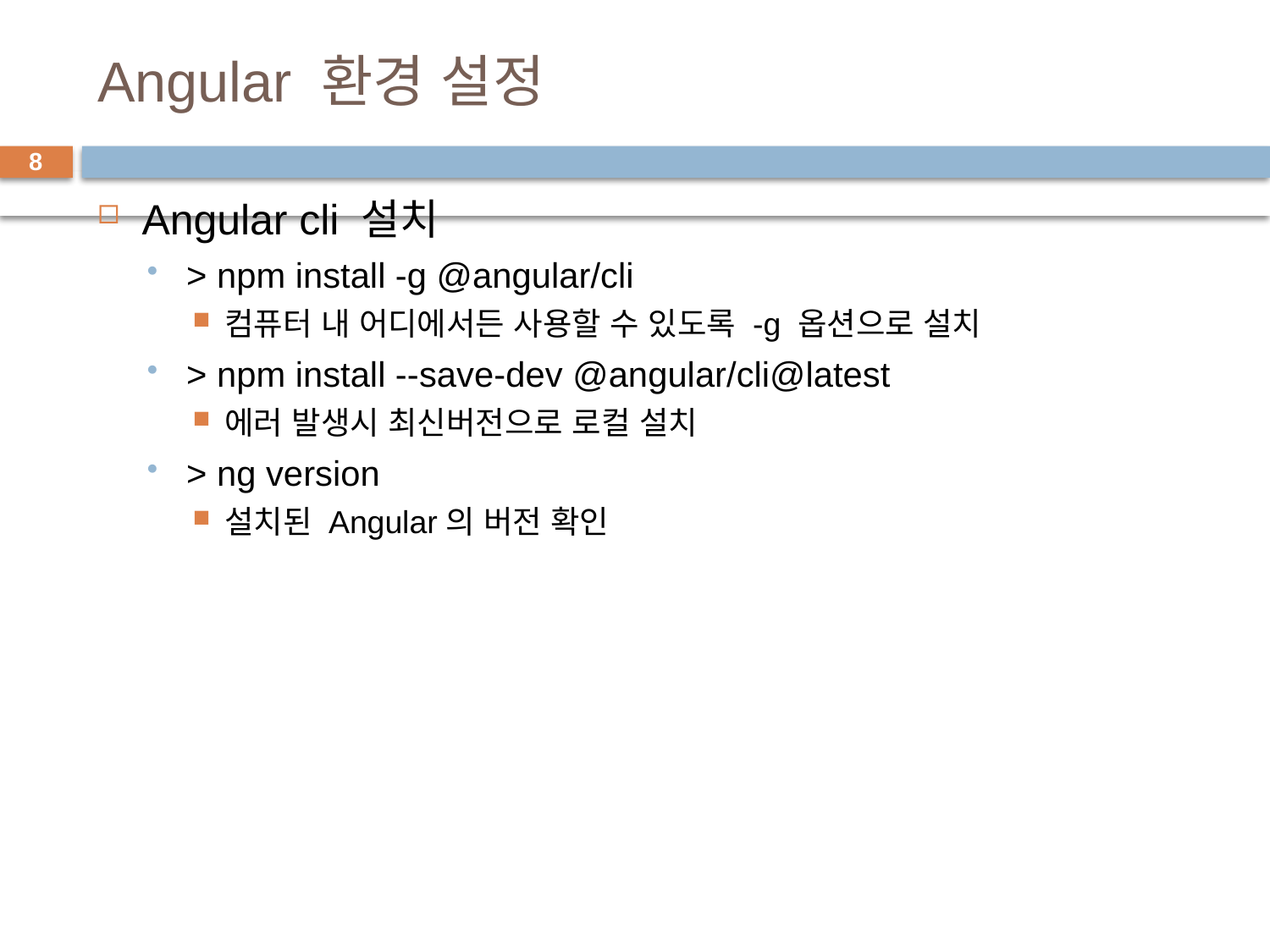

# Angular 환경 설정
8
Angular cli 설치
> npm install -g @angular/cli
컴퓨터 내 어디에서든 사용할 수 있도록 -g 옵션으로 설치
> npm install --save-dev @angular/cli@latest
에러 발생시 최신버전으로 로컬 설치
> ng version
설치된 Angular의 버전 확인